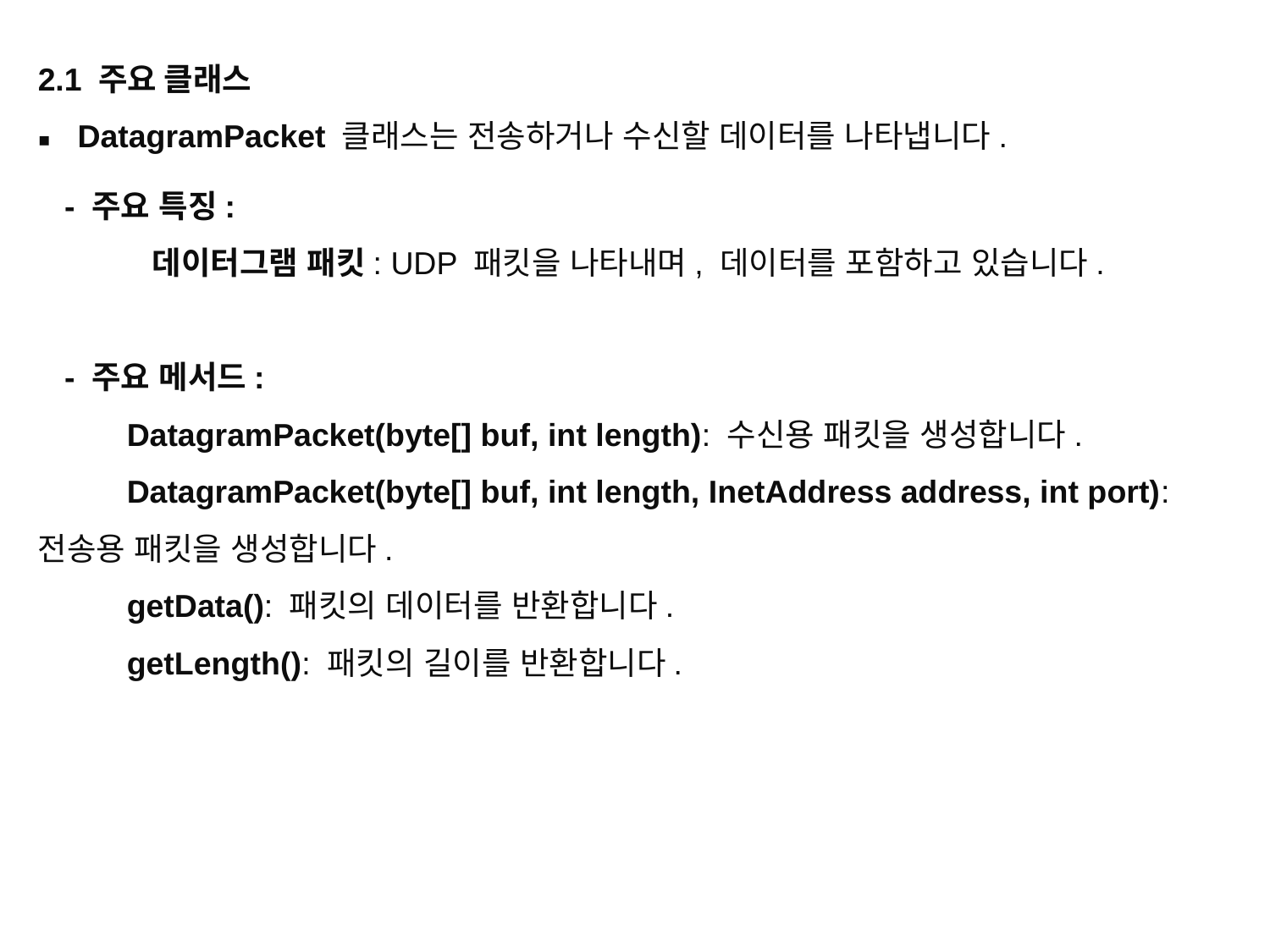

2.1 주요 클래스
DatagramPacket 클래스는 전송하거나 수신할 데이터를 나타냅니다.

   - 주요 특징:
            데이터그램 패킷: UDP 패킷을 나타내며, 데이터를 포함하고 있습니다.

   - 주요 메서드:
          DatagramPacket(byte[] buf, int length): 수신용 패킷을 생성합니다.
          DatagramPacket(byte[] buf, int length, InetAddress address, int port): 전송용 패킷을 생성합니다.
          getData(): 패킷의 데이터를 반환합니다.
          getLength(): 패킷의 길이를 반환합니다.